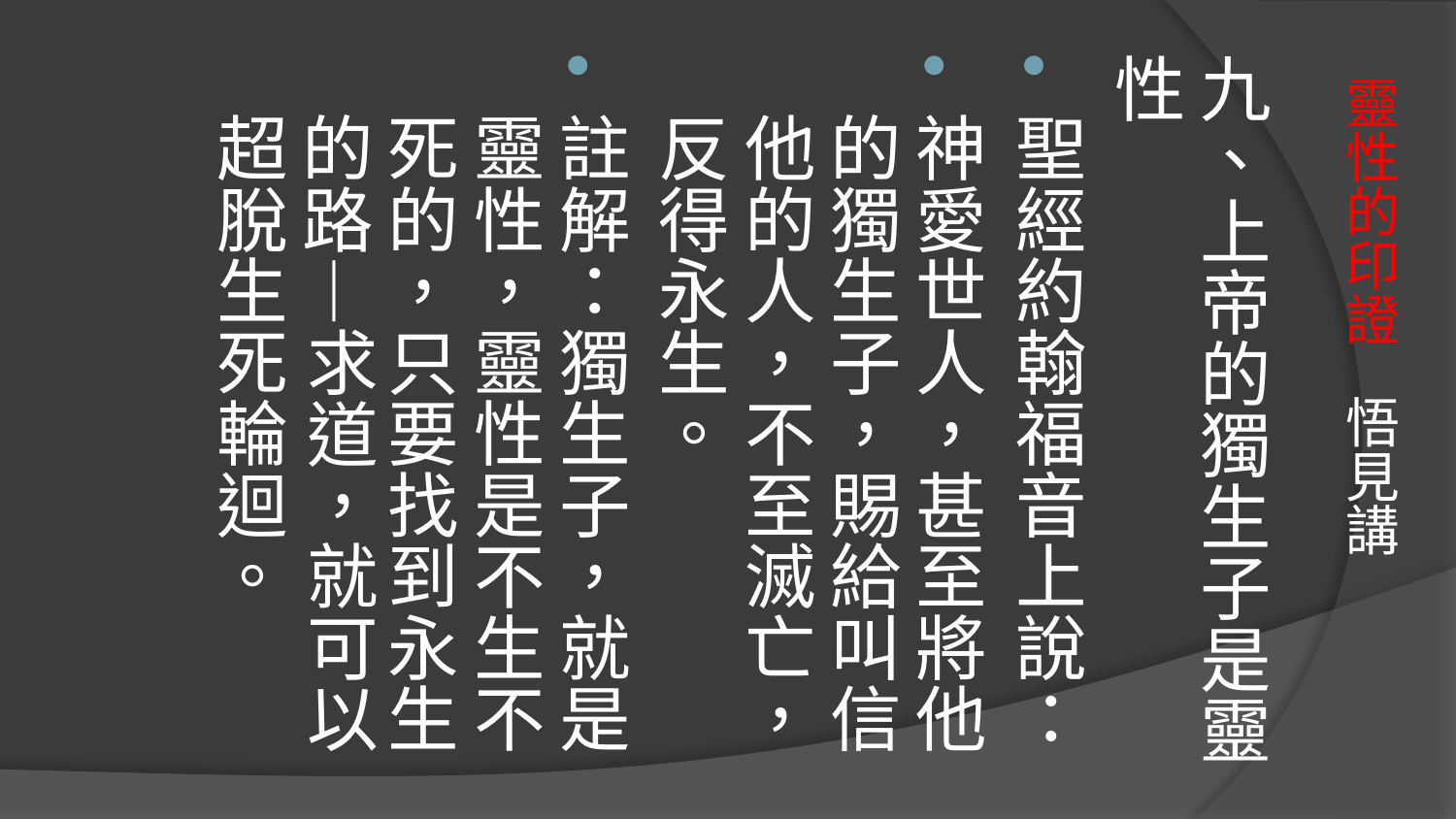

九、上帝的獨生子是靈性
聖經約翰福音上說：
神愛世人，甚至將他的獨生子，賜給叫信他的人，不至滅亡，反得永生。
註解：獨生子，就是靈性，靈性是不生不死的，只要找到永生的路—求道，就可以超脫生死輪迴。

# 靈性的印證    悟見講